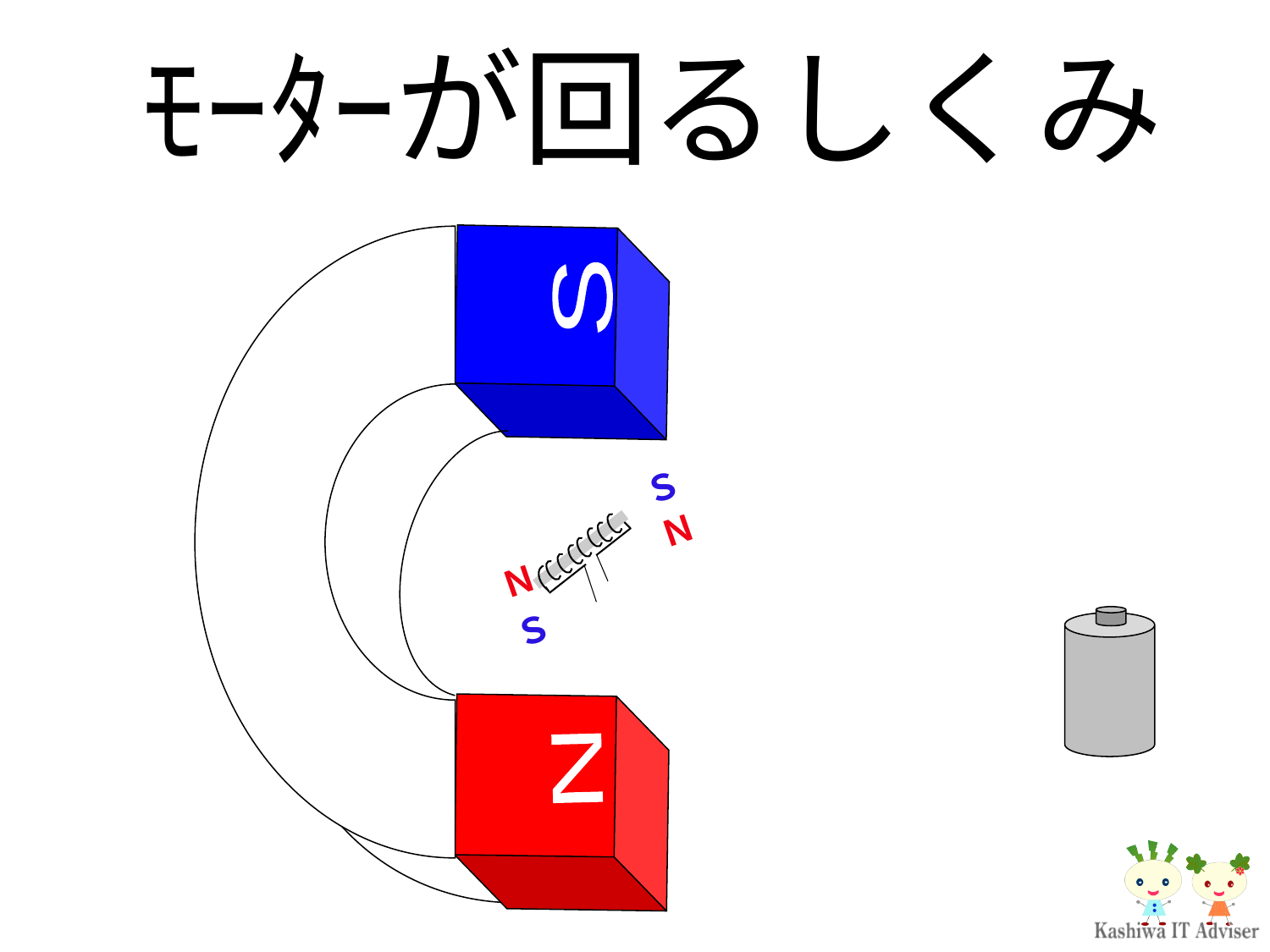

ﾓｰﾀｰが回るしくみ

N

S
Ｓ
Ｎ
Ｎ

Ｓ